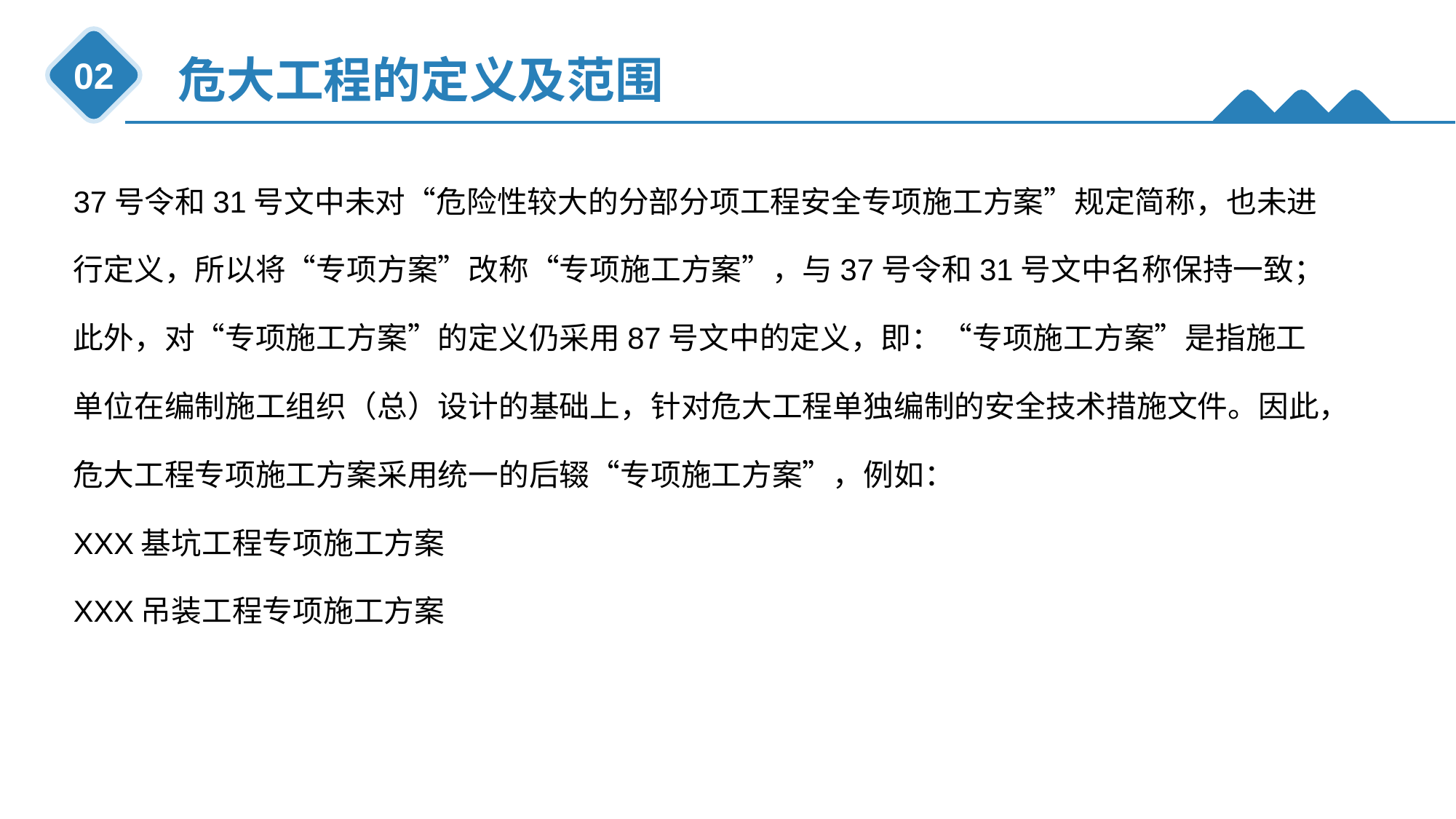

危大工程的定义及范围
02

37号令和31号文中未对“危险性较大的分部分项工程安全专项施工方案”规定简称，也未进行定义，所以将“专项方案”改称“专项施工方案”，与37号令和31号文中名称保持一致；此外，对“专项施工方案”的定义仍采用87号文中的定义，即：“专项施工方案”是指施工单位在编制施工组织（总）设计的基础上，针对危大工程单独编制的安全技术措施文件。因此，危大工程专项施工方案采用统一的后辍“专项施工方案”，例如：
XXX基坑工程专项施工方案
XXX吊装工程专项施工方案